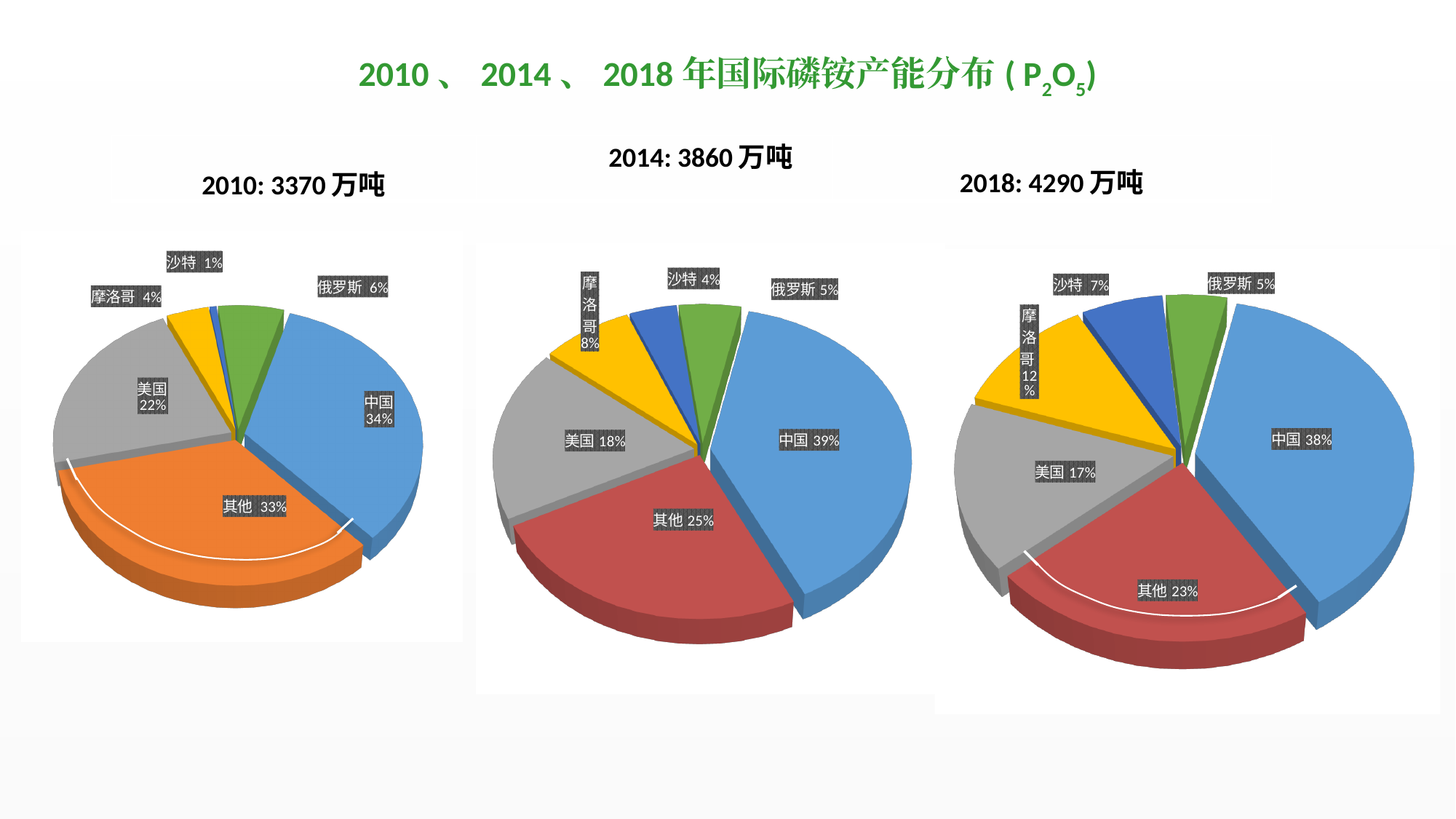

2010、2014、2018年国际磷铵产能分布( P2O5)
| 2010: 3370万吨 | 2014: 3860万吨 | 2018: 4290万吨 |
| --- | --- | --- |

[unsupported chart]

[unsupported chart]

[unsupported chart]

26
26